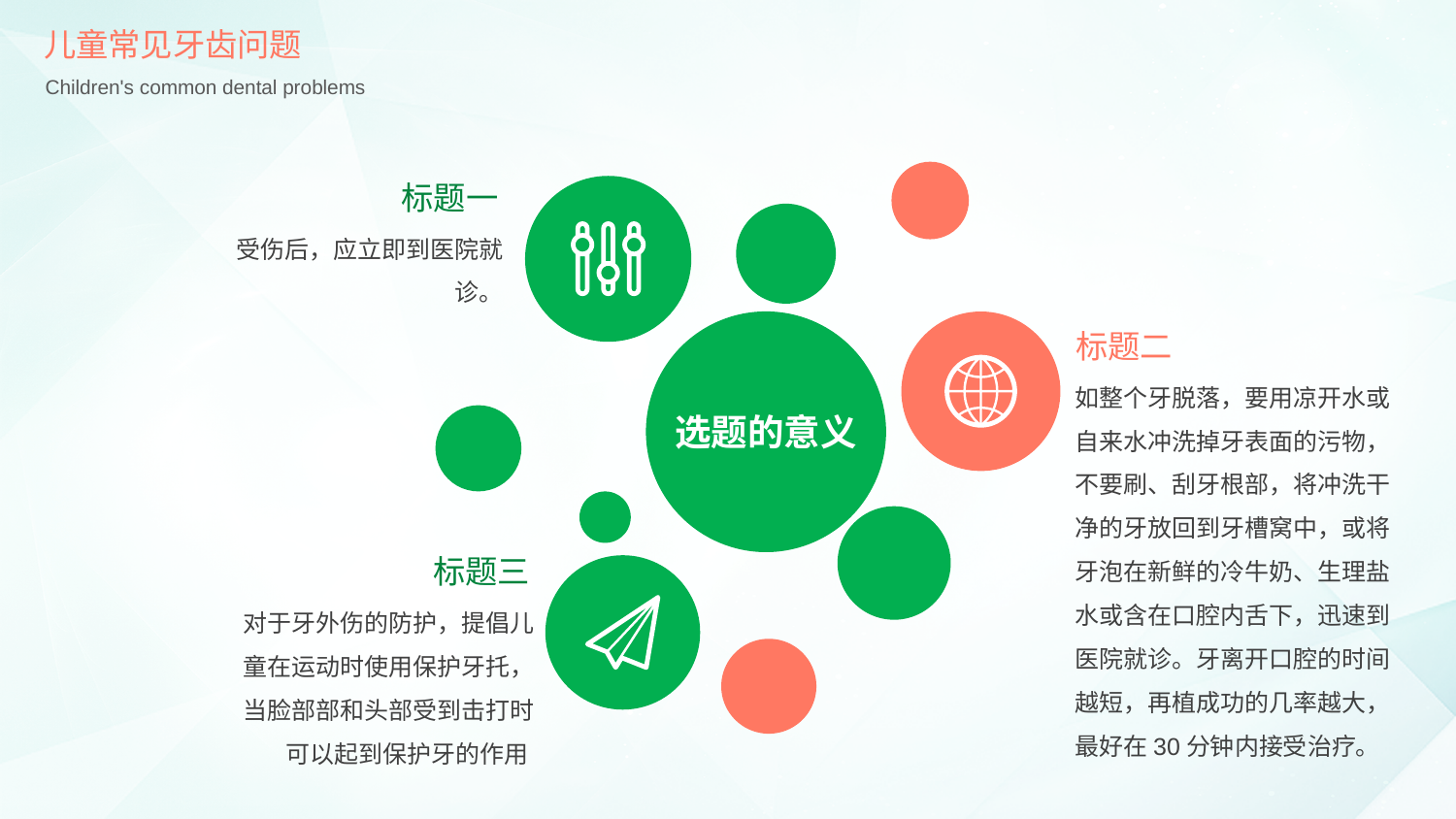

儿童常见牙齿问题
Children's common dental problems

标题一

受伤后，应立即到医院就诊。

标题二

如整个牙脱落，要用凉开水或自来水冲洗掉牙表面的污物，不要刷、刮牙根部，将冲洗干净的牙放回到牙槽窝中，或将牙泡在新鲜的冷牛奶、生理盐水或含在口腔内舌下，迅速到医院就诊。牙离开口腔的时间越短，再植成功的几率越大，最好在30分钟内接受治疗。
选题的意义

标题三

对于牙外伤的防护，提倡儿童在运动时使用保护牙托，当脸部部和头部受到击打时可以起到保护牙的作用